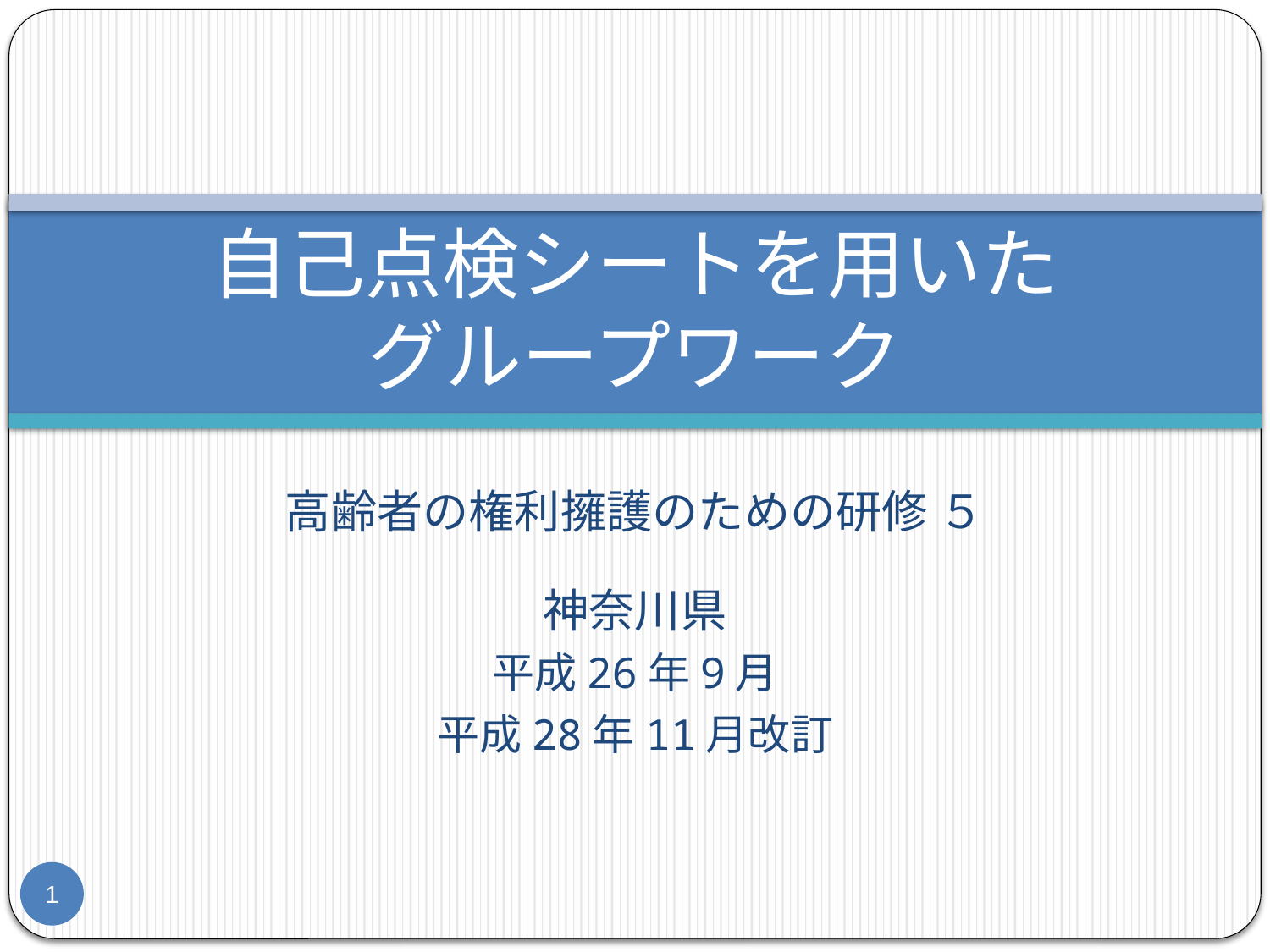

# 自己点検シートを用いた グループワーク
高齢者の権利擁護のための研修 ５

神奈川県
平成26年9月
平成28年11月改訂

1